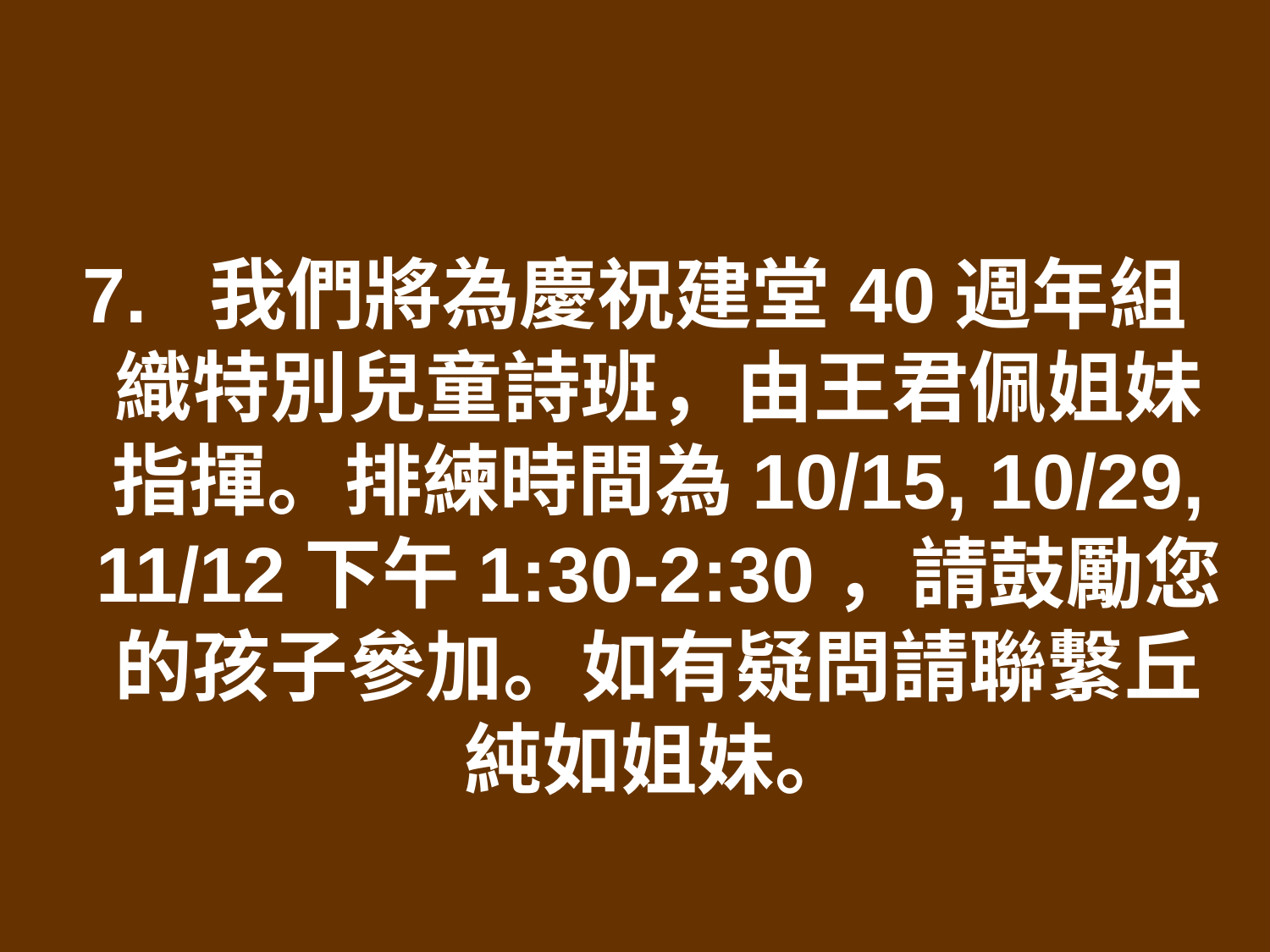

7.  我們將為慶祝建堂40週年組織特別兒童詩班，由王君佩姐妹指揮。排練時間為10/15, 10/29, 11/12下午1:30-2:30，請鼓勵您的孩子參加。如有疑問請聯繫丘純如姐妹。